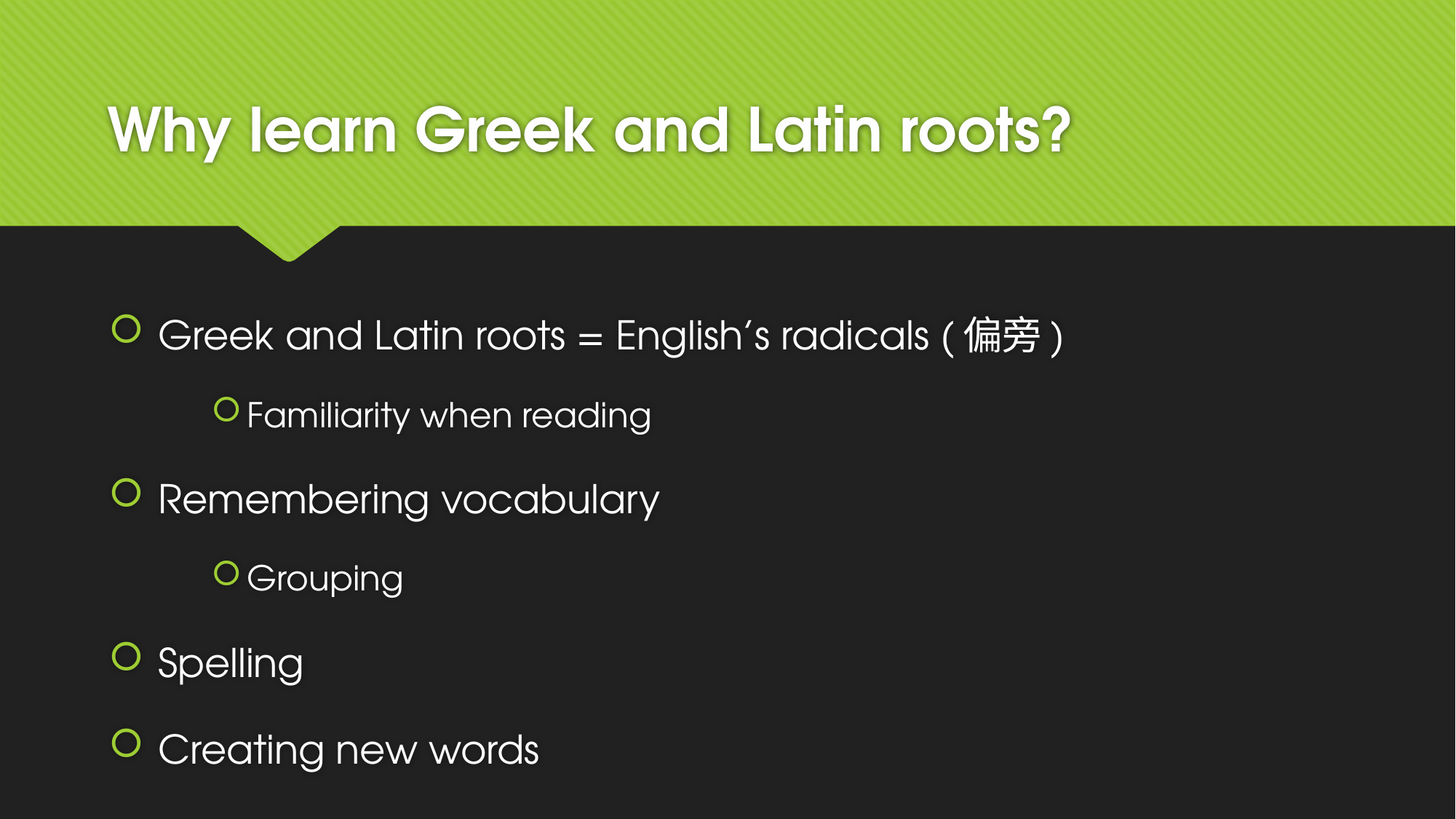

# Why learn Greek and Latin roots?
 Greek and Latin roots = English’s radicals (偏旁)
 Familiarity when reading
 Remembering vocabulary
 Grouping
 Spelling
 Creating new words